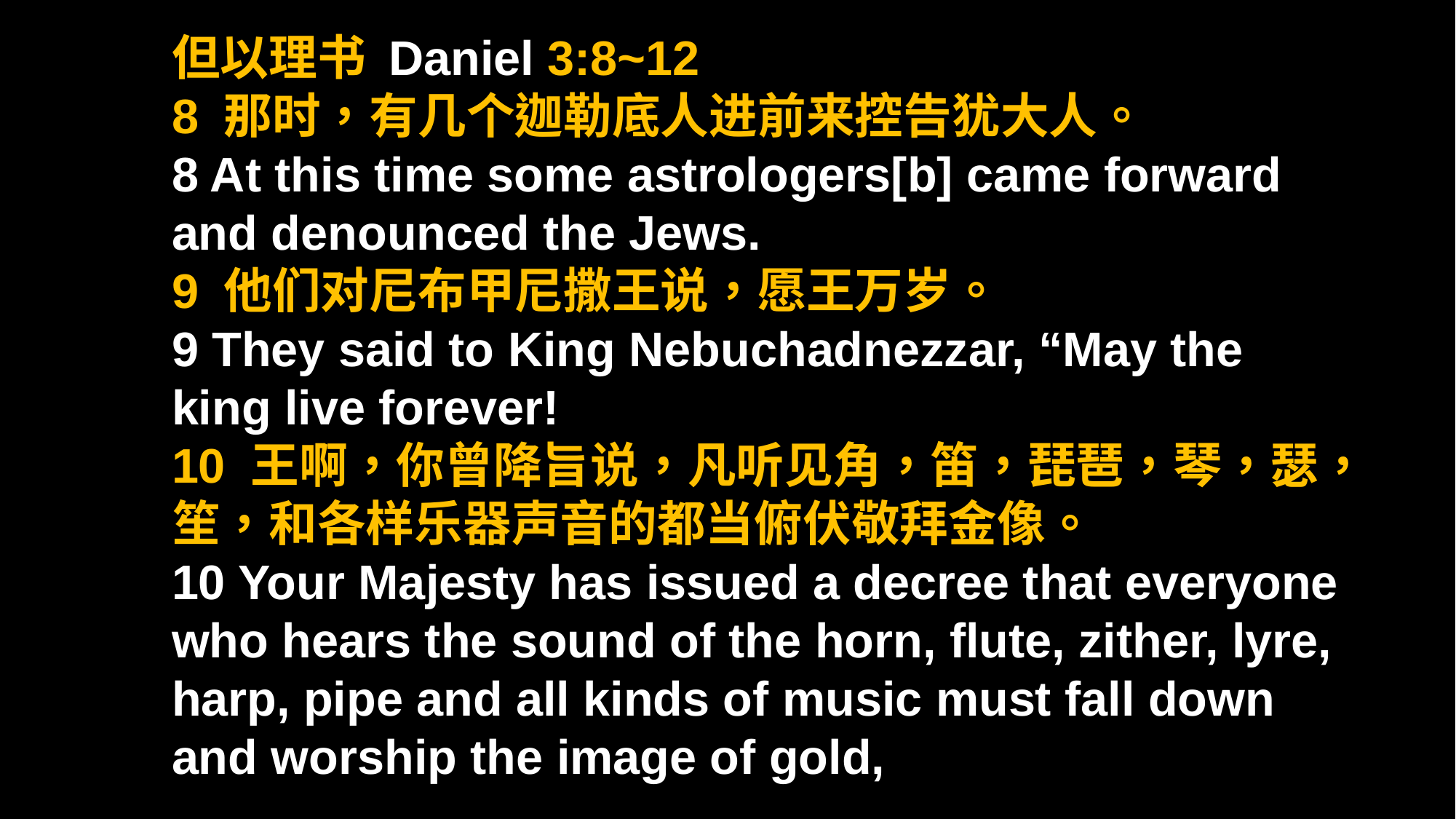

但以理书 Daniel 3:8~12
8 那时，有几个迦勒底人进前来控告犹大人。
8 At this time some astrologers[b] came forward and denounced the Jews.
9 他们对尼布甲尼撒王说，愿王万岁。
9 They said to King Nebuchadnezzar, “May the king live forever!
10 王啊，你曾降旨说，凡听见角，笛，琵琶，琴，瑟，笙，和各样乐器声音的都当俯伏敬拜金像。
10 Your Majesty has issued a decree that everyone who hears the sound of the horn, flute, zither, lyre, harp, pipe and all kinds of music must fall down and worship the image of gold,